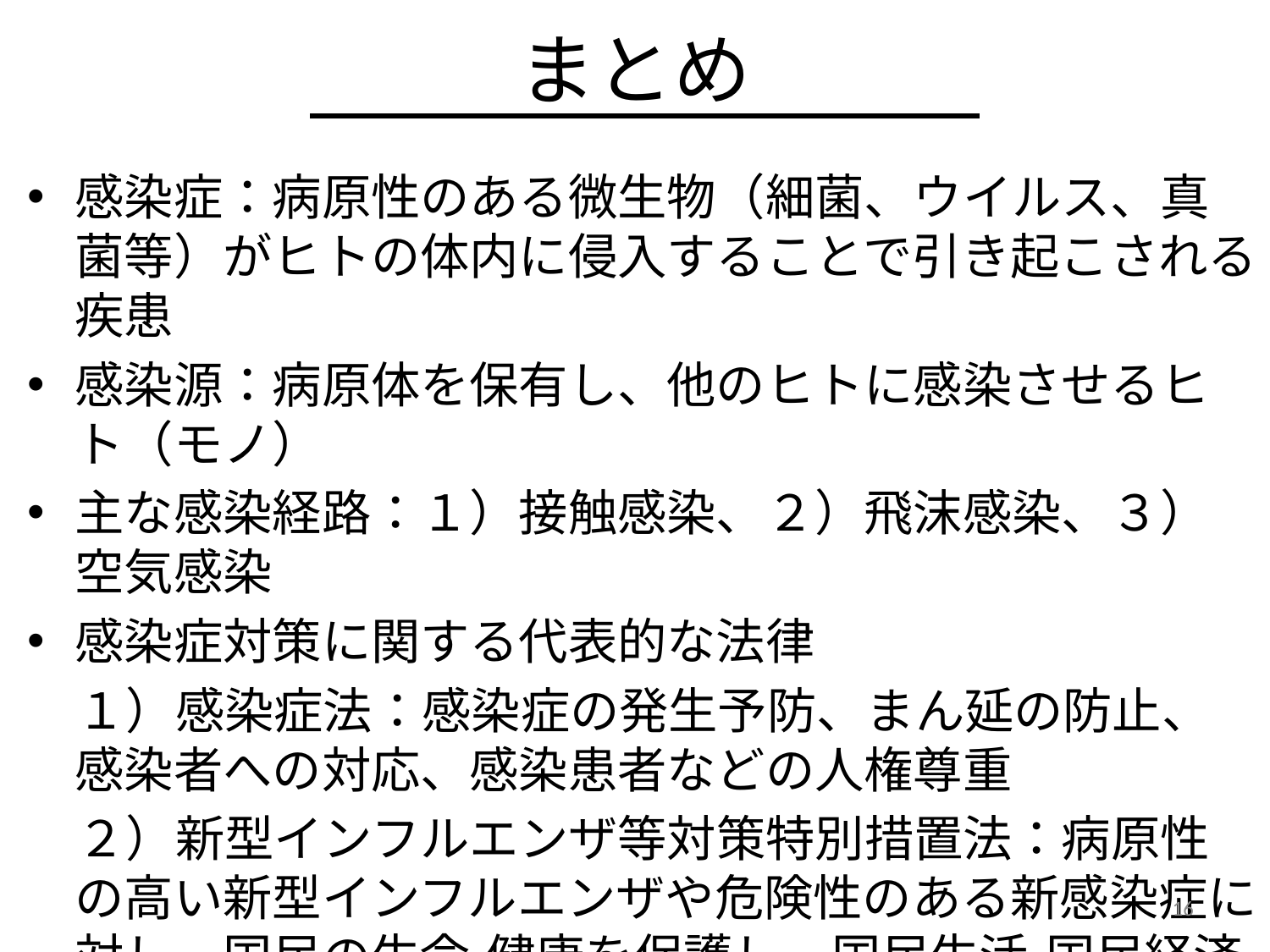

# まとめ
感染症：病原性のある微生物（細菌、ウイルス、真菌等）がヒトの体内に侵入することで引き起こされる疾患
感染源：病原体を保有し、他のヒトに感染させるヒト（モノ）
主な感染経路：１）接触感染、２）飛沫感染、３）空気感染
感染症対策に関する代表的な法律
　１）感染症法：感染症の発生予防、まん延の防止、感染者への対応、感染患者などの人権尊重
　２）新型インフルエンザ等対策特別措置法：病原性の高い新型インフルエンザや危険性のある新感染症に対し、国民の生命・健康を保護し、国民生活・国民経済に及ぼす影響を最小となるようにする
16